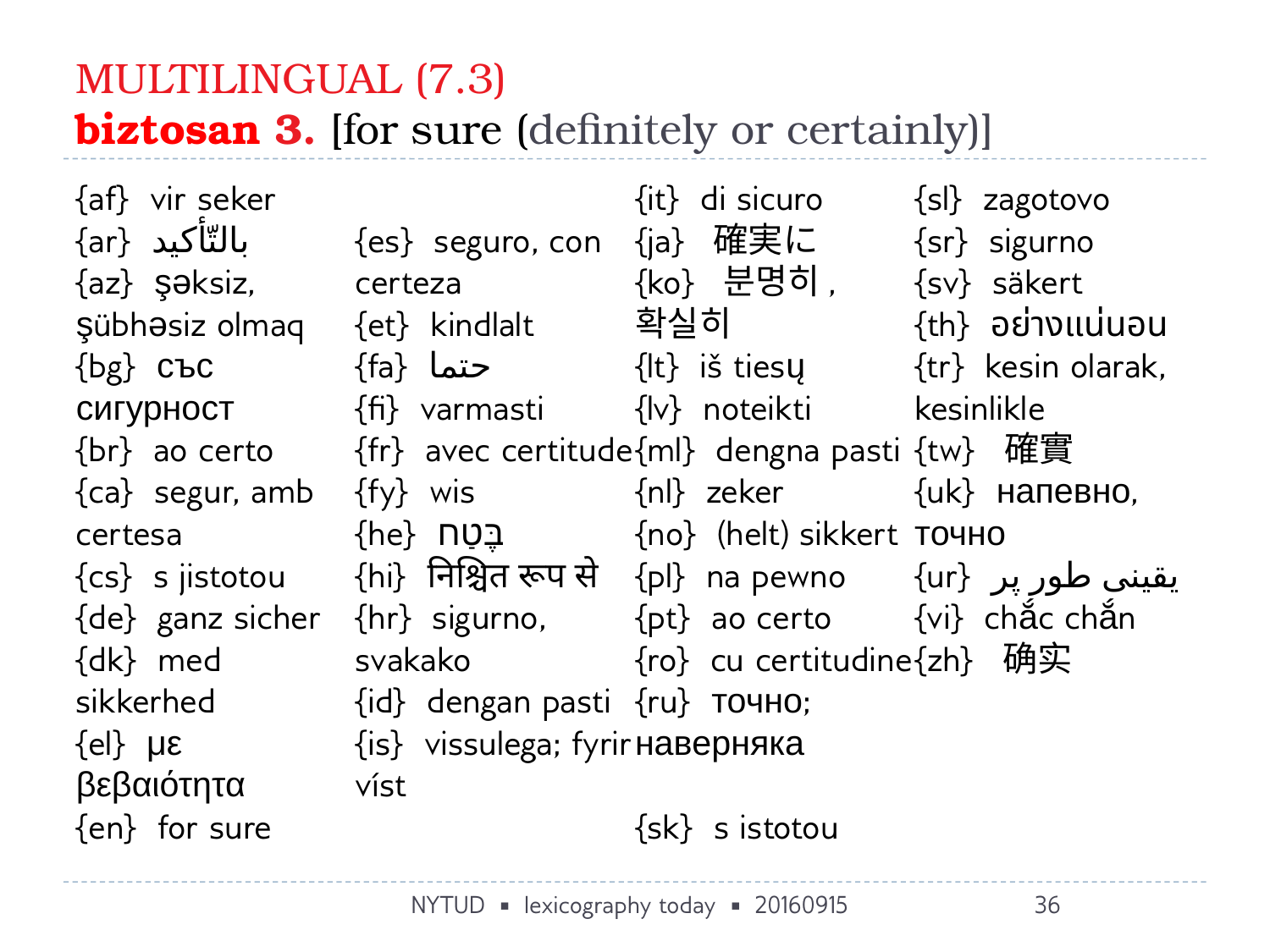

# MULTILINGUAL (7.3) biztosan 3. [for sure (definitely or certainly)]
{af}  vir seker
{ar}  بالتّأكيد
{az}  şəksiz, şübhəsiz olmaq
{bg}  със сигурност
{br}  ao certo
{ca}  segur, amb certesa
{cs}  s jistotou
{de}  ganz sicher
{dk}  med sikkerhed
{el}  με βεβαιότητα
{en}  for sure
{es}  seguro, con certeza
{et}  kindlalt
{fa}  حتما
{fi}  varmasti
{fr}  avec certitude
{fy}  wis
{he}  בֶּטַח
{hi}  निश्चित रूप से
{hr}  sigurno, svakako
{id}  dengan pasti
{is}  vissulega; fyrir víst
{it}  di sicuro
{ja}  確実に
{ko}  분명히, 확실히
{lt}  iš tiesų
{lv}  noteikti
{ml}  dengna pasti
{nl}  zeker
{no}  (helt) sikkert
{pl}  na pewno
{pt}  ao certo
{ro}  cu certitudine
{ru}  точно; наверняка
{sk}  s istotou
{sl}  zagotovo
{sr}  sigurno
{sv}  säkert
{th}  อย่างแน่นอน
{tr}  kesin olarak, kesinlikle
{tw}  確實
{uk}  напевно, точно
{ur}  یقینی طور پر
{vi}  chắc chắn
{zh}  确实
NYTUD  ▪  lexicography today  ▪  20160915
36